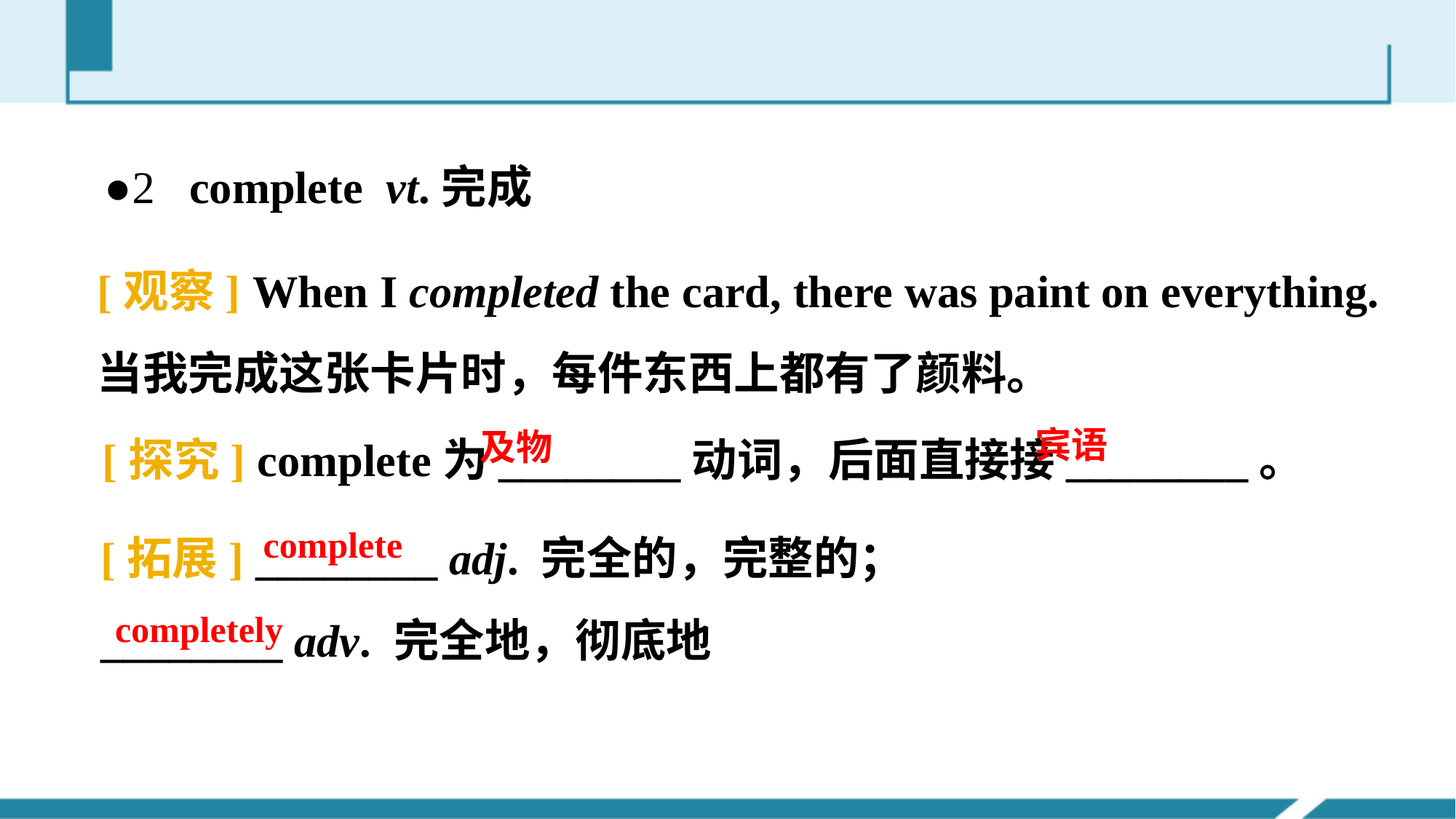

●2   complete  vt.完成
[观察] When I completed the card, there was paint on everything.
当我完成这张卡片时，每件东西上都有了颜料。

[探究] complete为________动词，后面直接接________。
宾语
及物
[拓展] ________ adj. 完全的，完整的；
________ adv. 完全地，彻底地
complete
completely